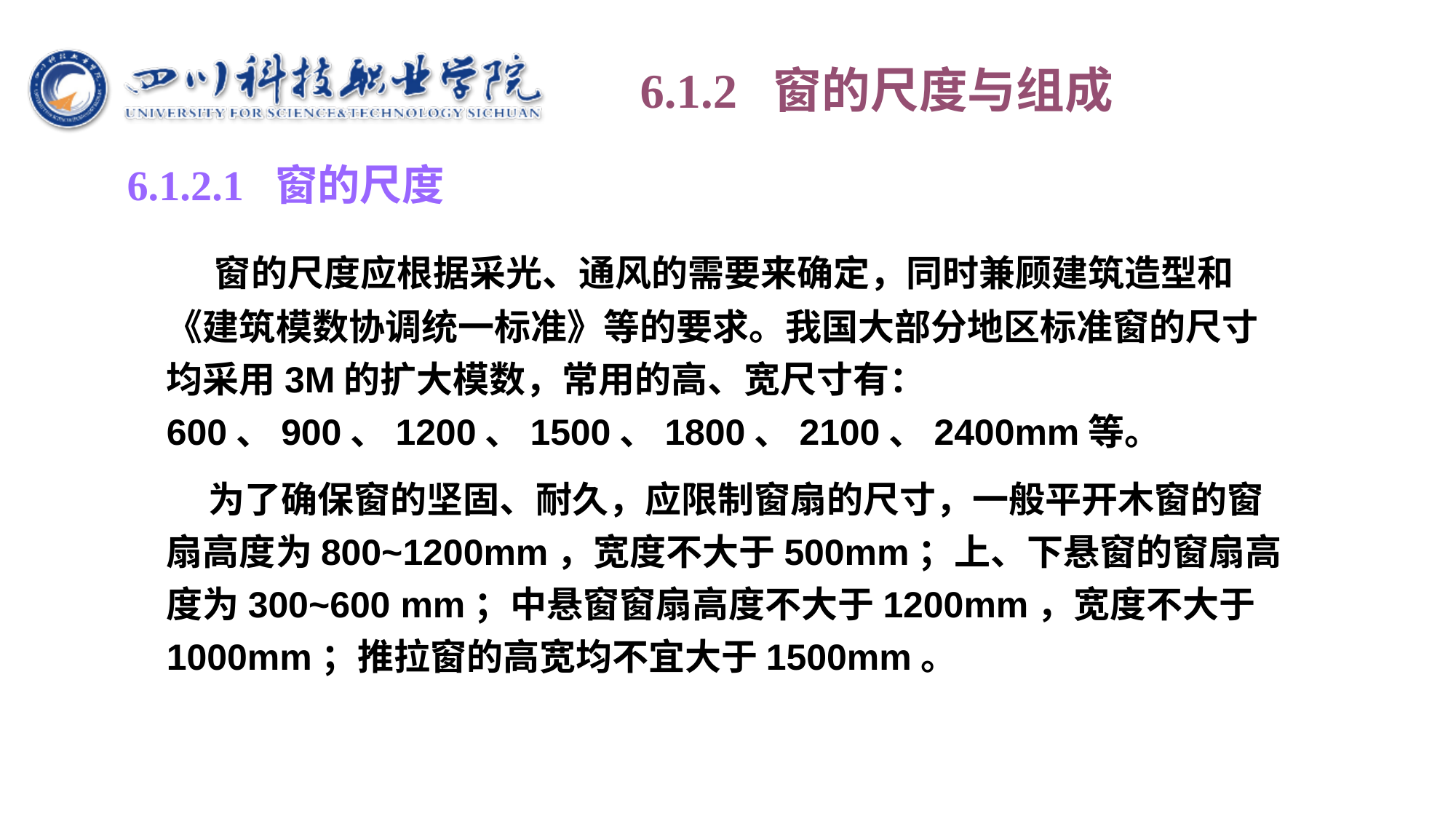

# 6.1.2  窗的尺度与组成
6.1.2.1  窗的尺度
    窗的尺度应根据采光、通风的需要来确定，同时兼顾建筑造型和《建筑模数协调统一标准》等的要求。我国大部分地区标准窗的尺寸均采用3M的扩大模数，常用的高、宽尺寸有：600、900、1200、1500、1800、2100、2400mm等。
    为了确保窗的坚固、耐久，应限制窗扇的尺寸，一般平开木窗的窗扇高度为800~1200mm，宽度不大于500mm；上、下悬窗的窗扇高度为300~600 mm；中悬窗窗扇高度不大于1200mm，宽度不大于1000mm；推拉窗的高宽均不宜大于1500mm。